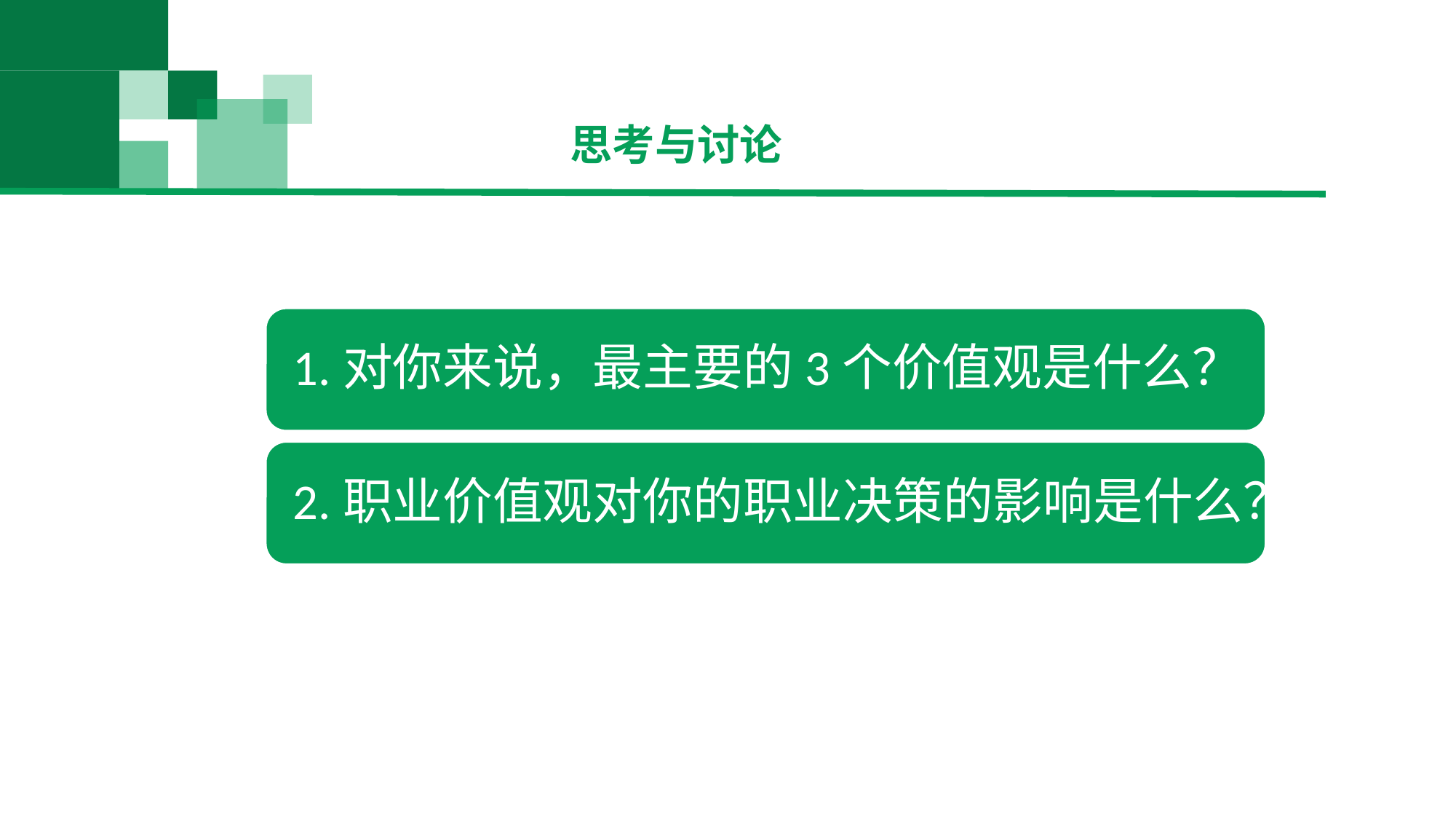

思考与讨论
1.对你来说，最主要的3个价值观是什么？
2.职业价值观对你的职业决策的影响是什么？